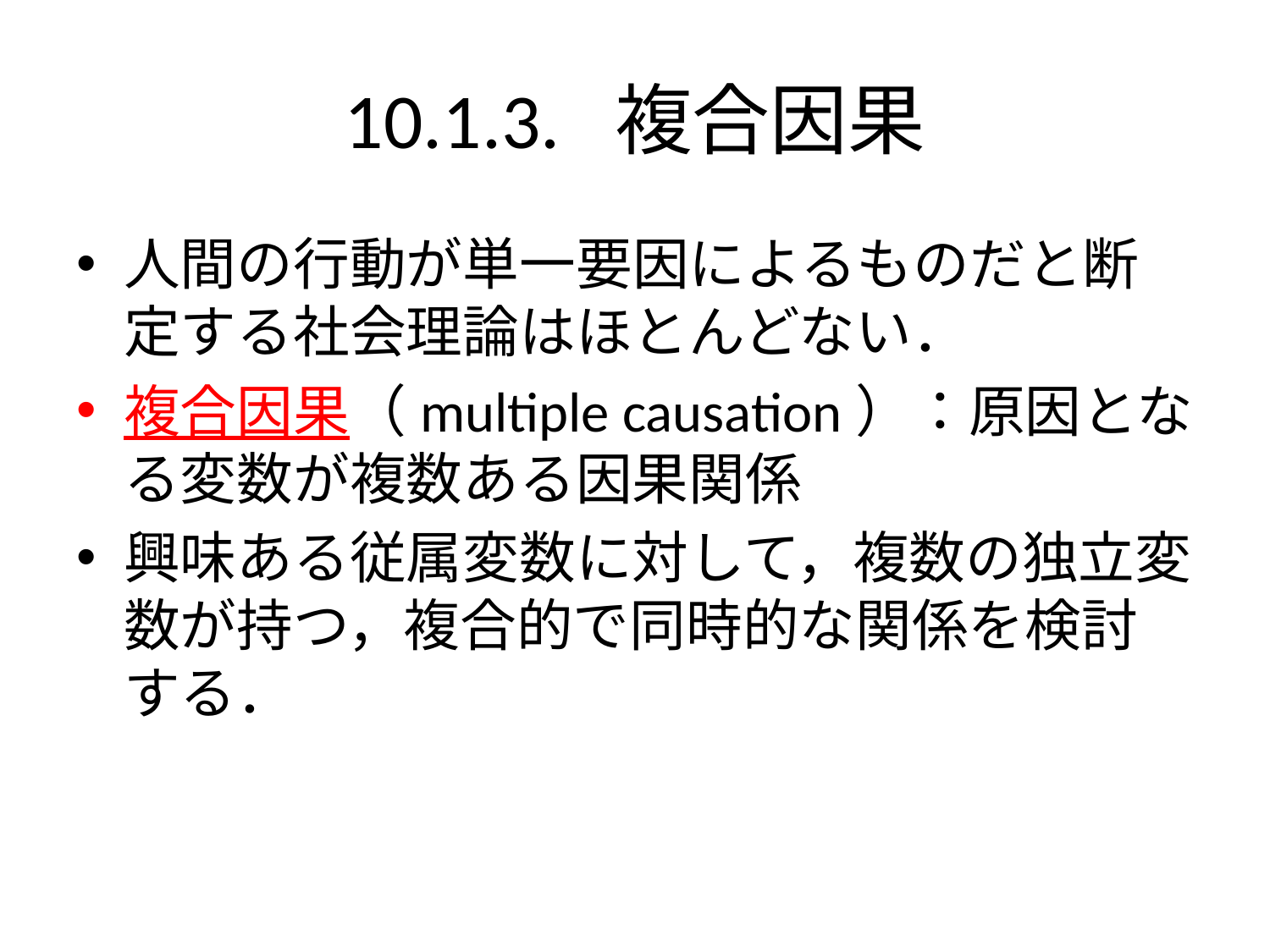

# 10.1.3.  複合因果
人間の行動が単一要因によるものだと断定する社会理論はほとんどない．
複合因果（multiple causation）：原因となる変数が複数ある因果関係
興味ある従属変数に対して，複数の独立変数が持つ，複合的で同時的な関係を検討する．